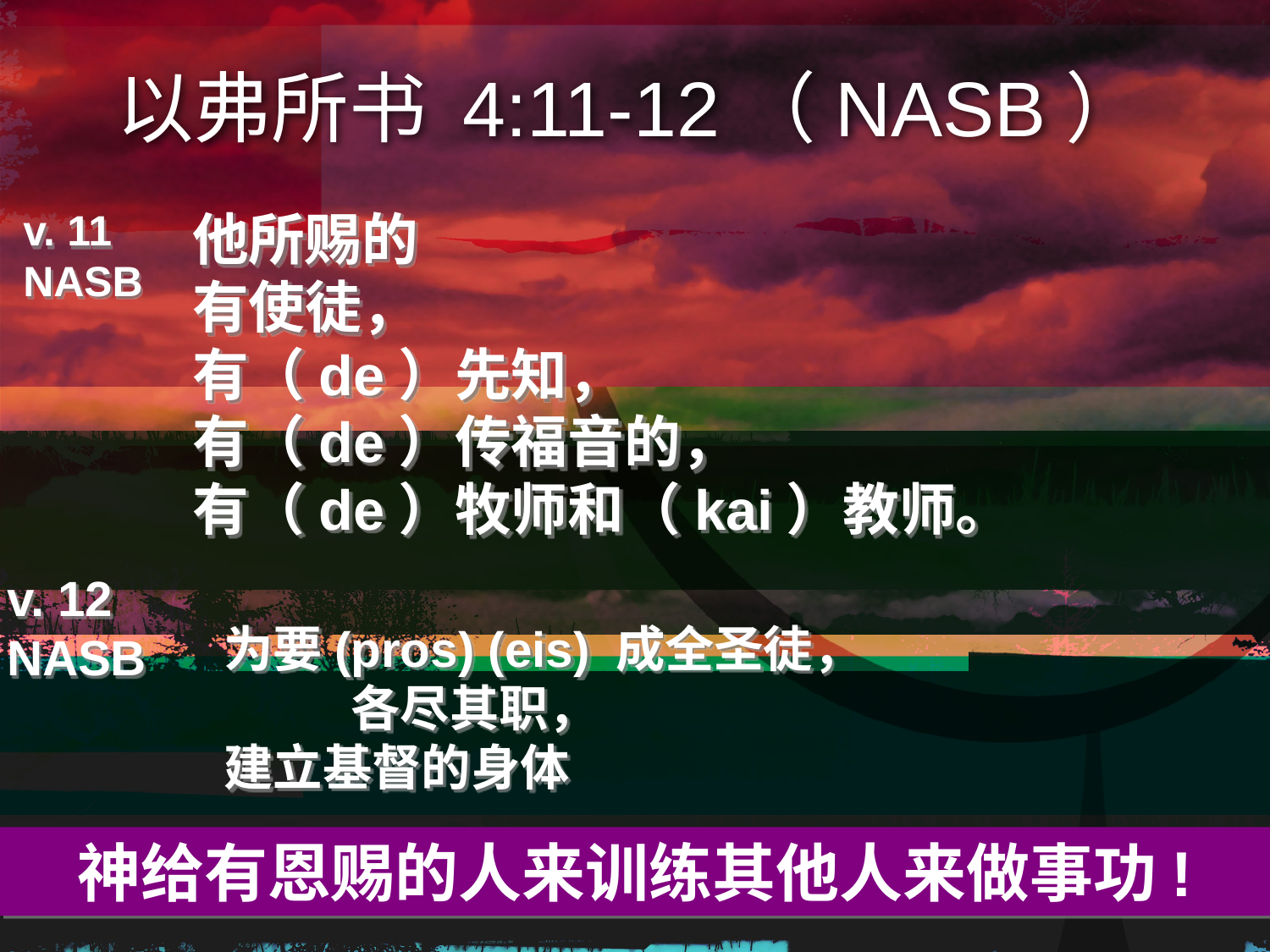

# 以弗所书 4:11-12（NASB）
v. 11
NASB

他所赐的
有使徒，
有（de）先知，
有（de）传福音的，
有（de）牧师和（kai）教师。
v. 12
NASB
为要(pros) (eis) 成全圣徒，
	各尽其职，
建立基督的身体
神给有恩赐的人来训练其他人来做事功!